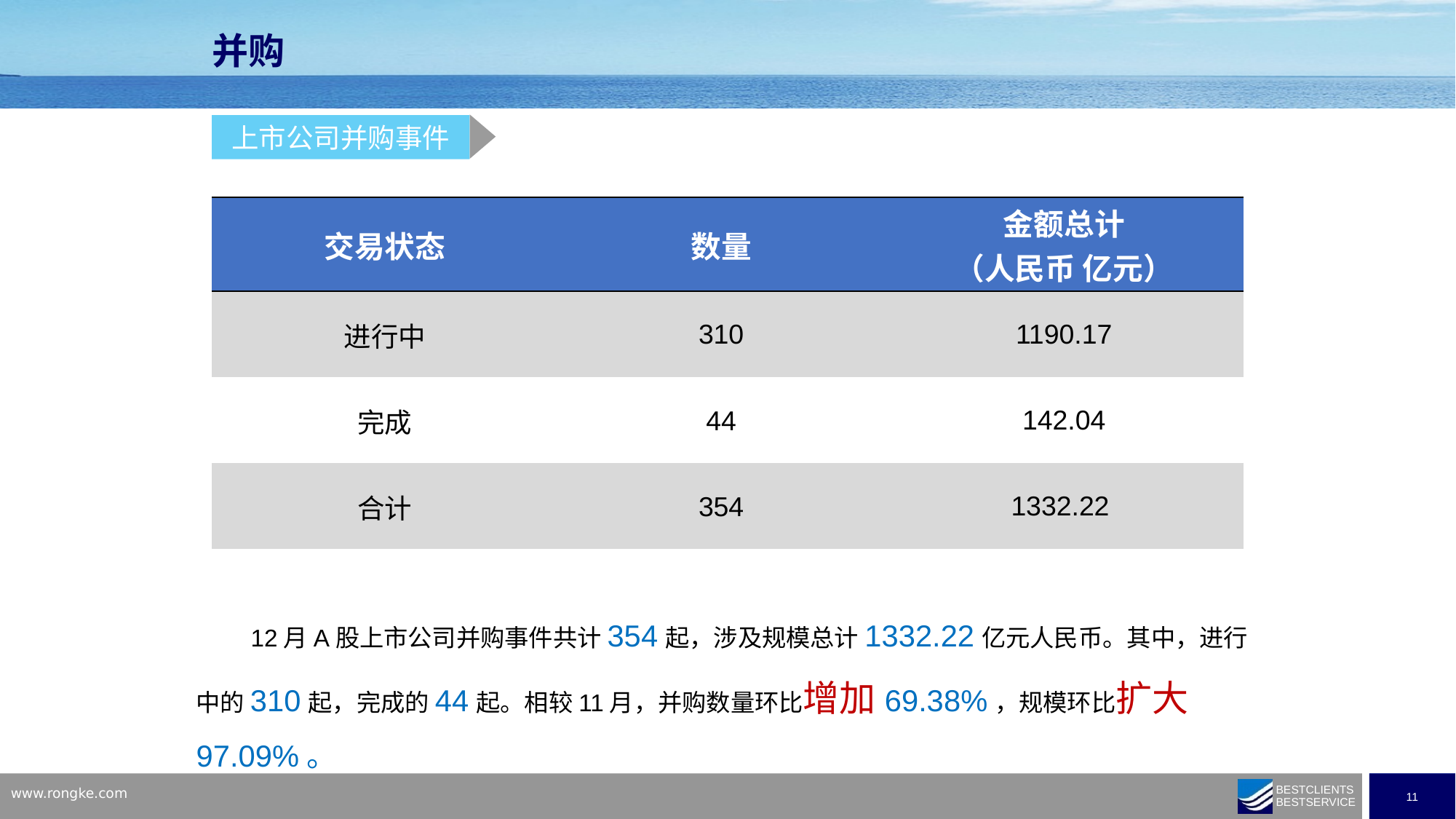

并购
上市公司并购事件

| 交易状态 | 数量 | 金额总计 （人民币 亿元） |
| --- | --- | --- |
| 进行中 | 310 | 1190.17 |
| 完成 | 44 | 142.04 |
| 合计 | 354 | 1332.22 |
12月A股上市公司并购事件共计354起，涉及规模总计1332.22亿元人民币。其中，进行中的310起，完成的44起。相较11月，并购数量环比增加69.38%，规模环比扩大97.09%。